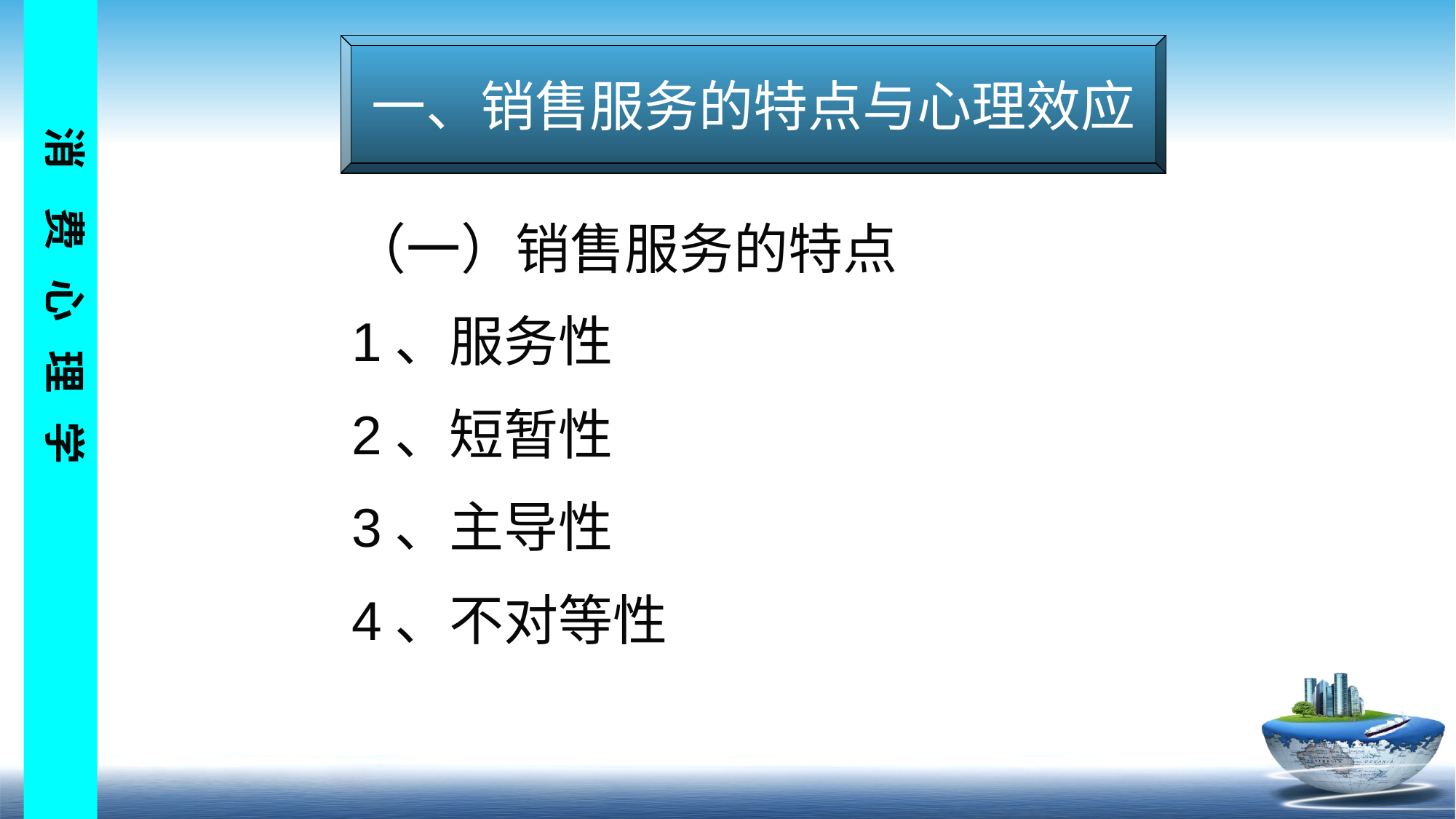

一、销售服务的特点与心理效应
（一）销售服务的特点
1、服务性
2、短暂性
3、主导性
4、不对等性